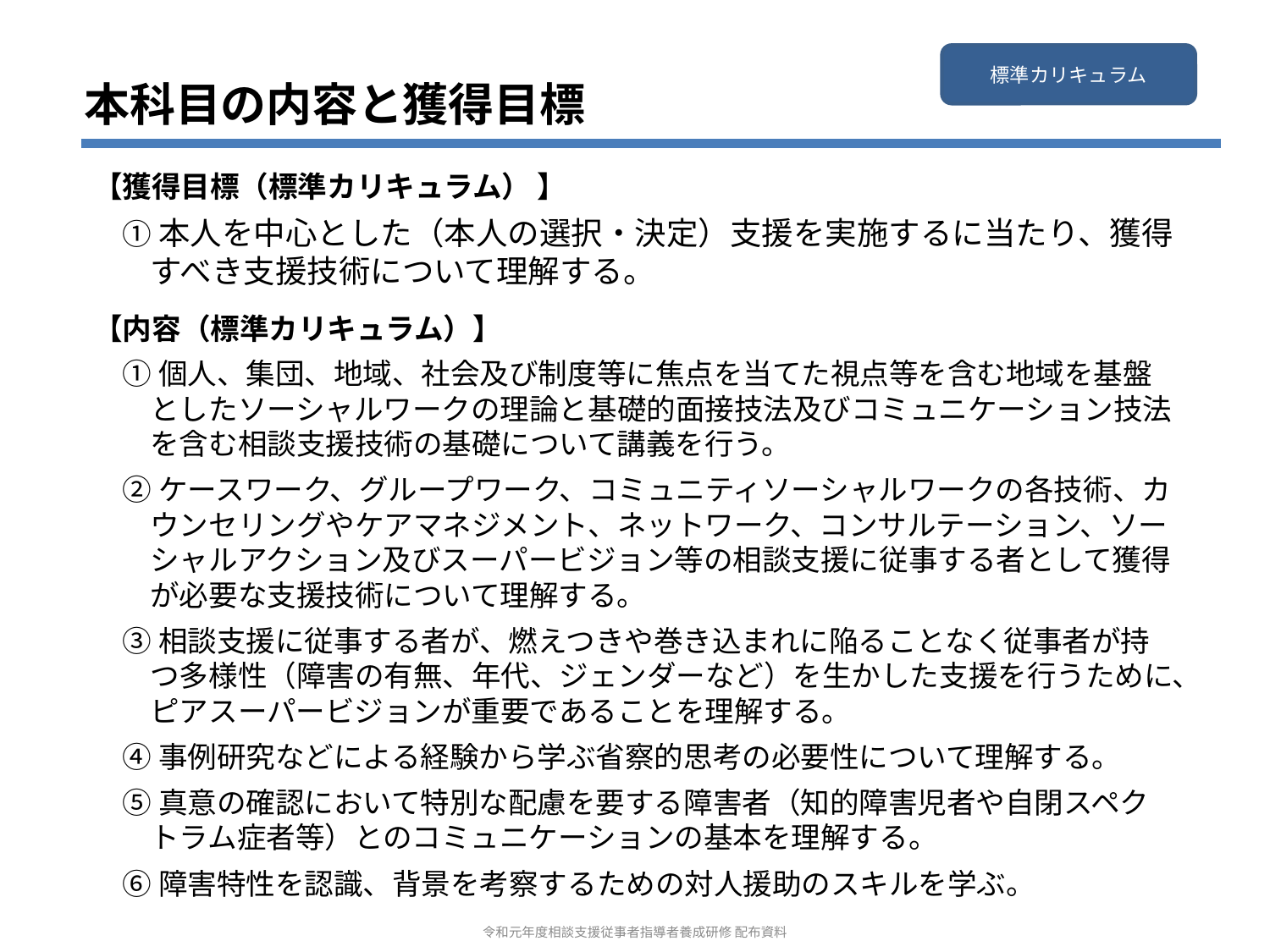

標準カリキュラム
本科目の内容と獲得目標
【獲得目標（標準カリキュラム） 】

　① 本人を中心とした（本人の選択・決定）支援を実施するに当たり、獲得すべき支援技術について理解する。

【内容（標準カリキュラム）】

　① 個人、集団、地域、社会及び制度等に焦点を当てた視点等を含む地域を基盤としたソーシャルワークの理論と基礎的面接技法及びコミュニケーション技法を含む相談支援技術の基礎について講義を行う。

　② ケースワーク、グループワーク、コミュニティソーシャルワークの各技術、カウンセリングやケアマネジメント、ネットワーク、コンサルテーション、ソーシャルアクション及びスーパービジョン等の相談支援に従事する者として獲得が必要な支援技術について理解する。

　③ 相談支援に従事する者が、燃えつきや巻き込まれに陥ることなく従事者が持つ多様性（障害の有無、年代、ジェンダーなど）を生かした支援を行うために、ピアスーパービジョンが重要であることを理解する。

　④ 事例研究などによる経験から学ぶ省察的思考の必要性について理解する。

　⑤ 真意の確認において特別な配慮を要する障害者（知的障害児者や自閉スペクトラム症者等）とのコミュニケーションの基本を理解する。

　⑥ 障害特性を認識、背景を考察するための対人援助のスキルを学ぶ。

令和元年度相談支援従事者指導者養成研修 配布資料